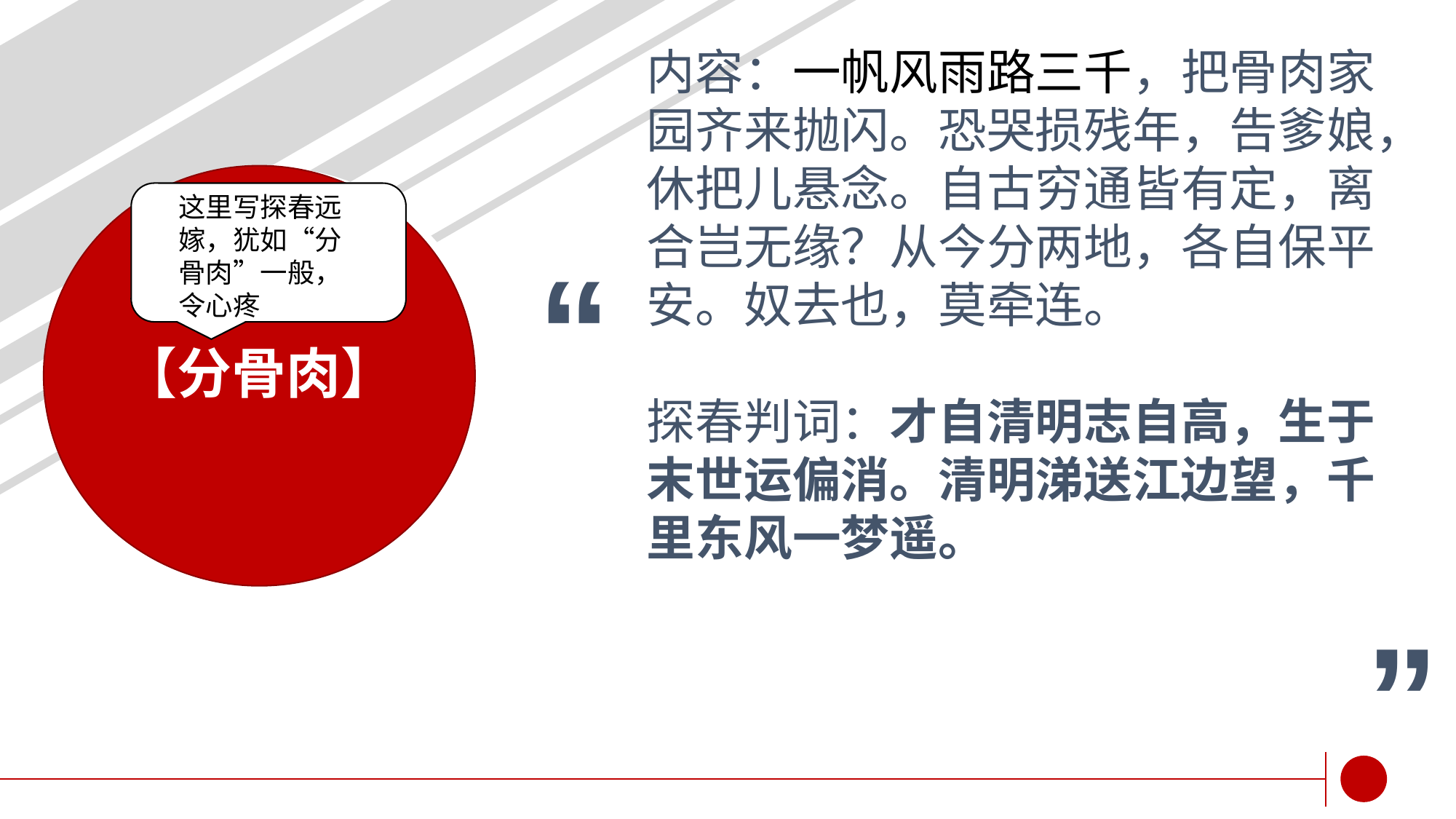

# 内容：一帆风雨路三千，把骨肉家园齐来抛闪。恐哭损残年，告爹娘，休把儿悬念。自古穷通皆有定，离合岂无缘？从今分两地，各自保平安。奴去也，莫牵连。   探春判词：才自清明志自高，生于末世运偏消。清明涕送江边望，千里东风一梦遥。
【分骨肉】
yi
这里写探春远嫁，犹如“分骨肉”一般，令心疼